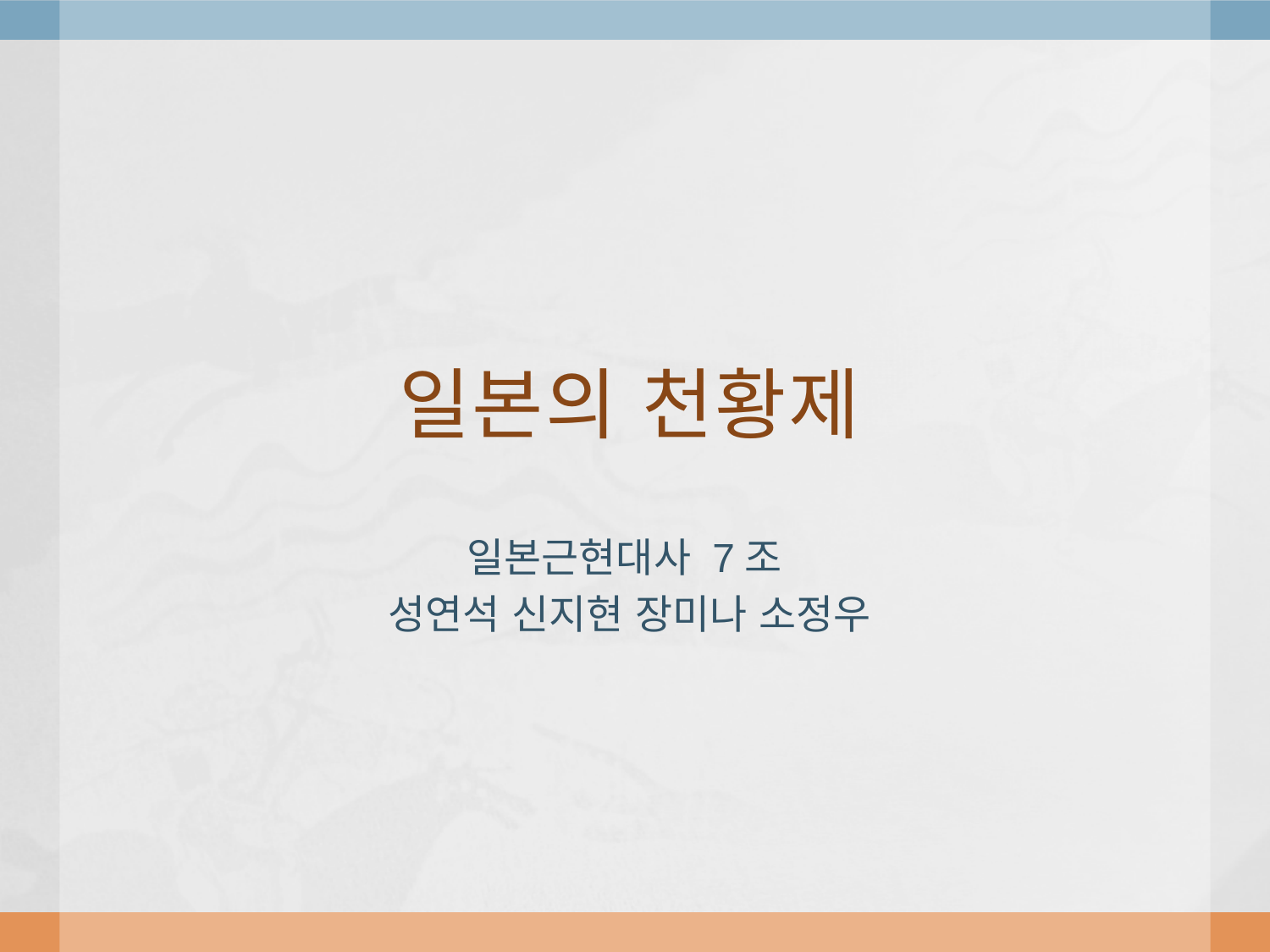

# 일본의 천황제
일본근현대사 7조
성연석 신지현 장미나 소정우